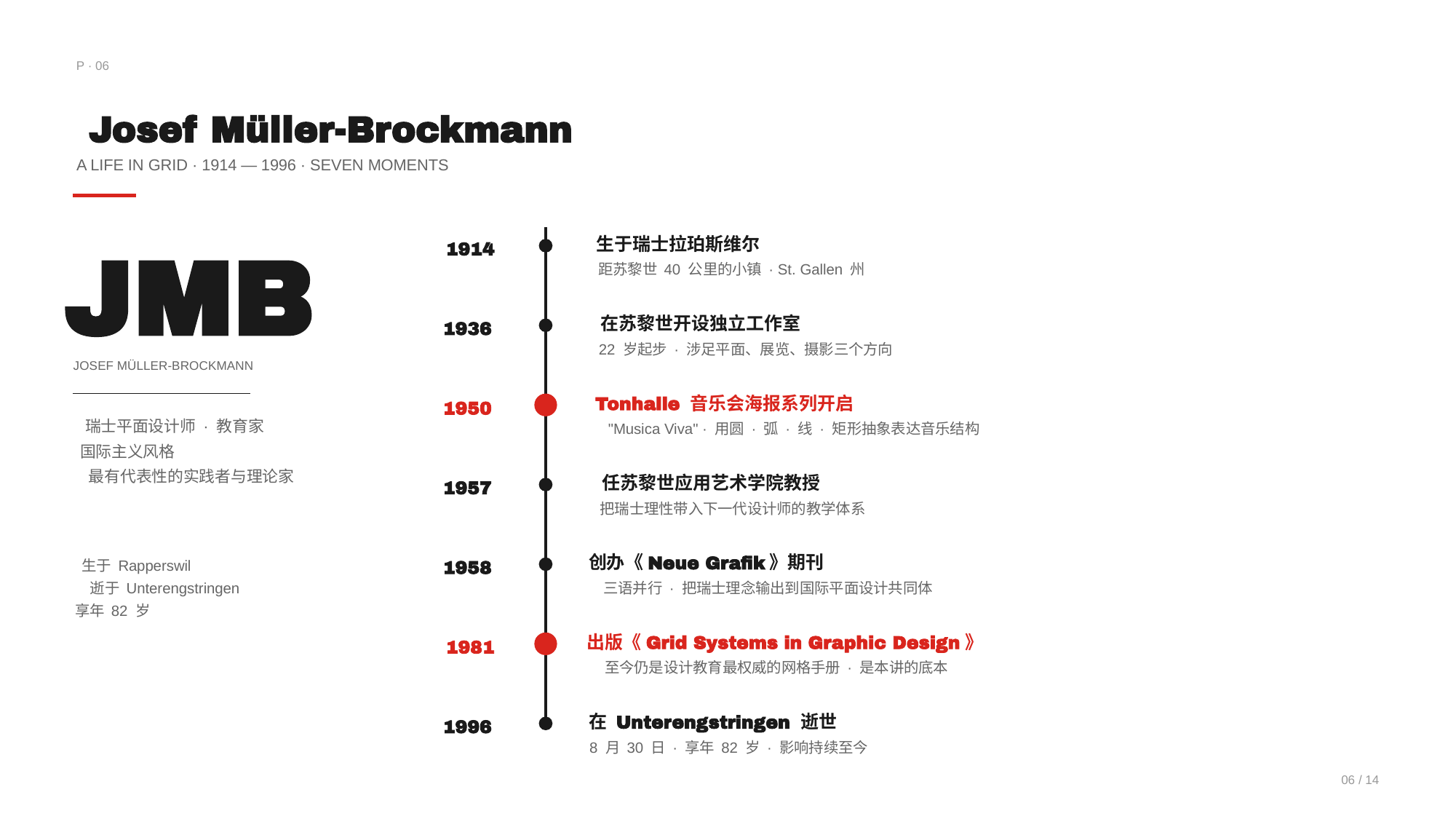

P · 06
Josef Müller-Brockmann
A LIFE IN GRID · 1914 — 1996 · SEVEN MOMENTS

JMB
JOSEF MÜLLER-BROCKMANN

瑞士平面设计师 · 教育家
国际主义风格
最有代表性的实践者与理论家
生于 Rapperswil
逝于 Unterengstringen
享年 82 岁
生于瑞士拉珀斯维尔
1914

距苏黎世 40 公里的小镇 · St. Gallen 州
在苏黎世开设独立工作室
1936

22 岁起步 · 涉足平面、展览、摄影三个方向
Tonhalle 音乐会海报系列开启

1950
"Musica Viva" · 用圆 · 弧 · 线 · 矩形抽象表达音乐结构
任苏黎世应用艺术学院教授
1957

把瑞士理性带入下一代设计师的教学体系
创办《Neue Grafik》期刊
1958

三语并行 · 把瑞士理念输出到国际平面设计共同体
出版《Grid Systems in Graphic Design》

1981
至今仍是设计教育最权威的网格手册 · 是本讲的底本
在 Unterengstringen 逝世
1996

8 月 30 日 · 享年 82 岁 · 影响持续至今
06 / 14